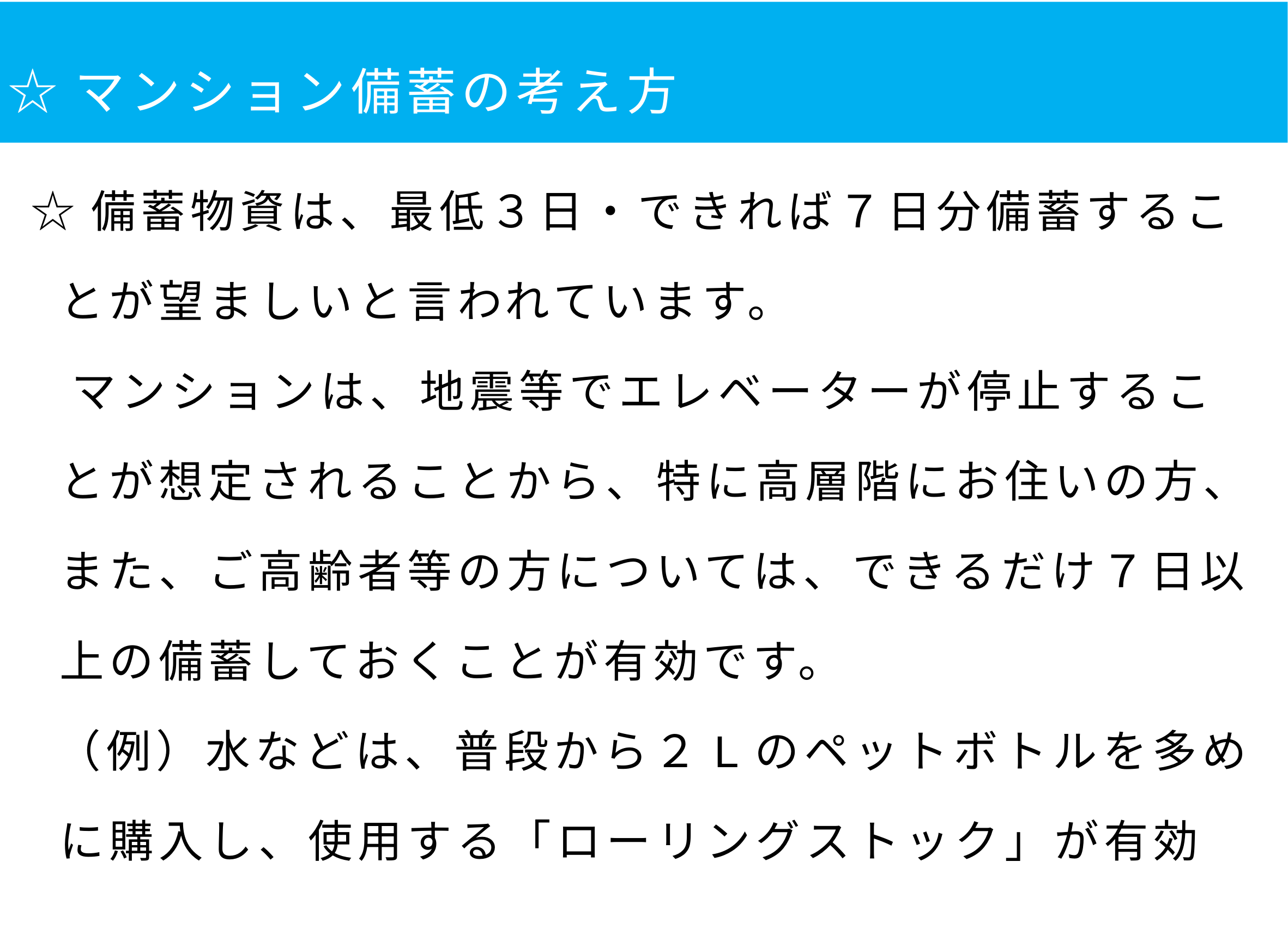

☆マンション備蓄の考え方
☆備蓄物資は、最低３日・できれば７日分備蓄することが望ましいと言われています。
  マンションは、地震等でエレベーターが停止することが想定されることから、特に高層階にお住いの方、また、ご高齢者等の方については、できるだけ７日以上の備蓄しておくことが有効です。
 （例）水などは、普段から２Lのペットボトルを多めに購入し、使用する「ローリングストック」が有効